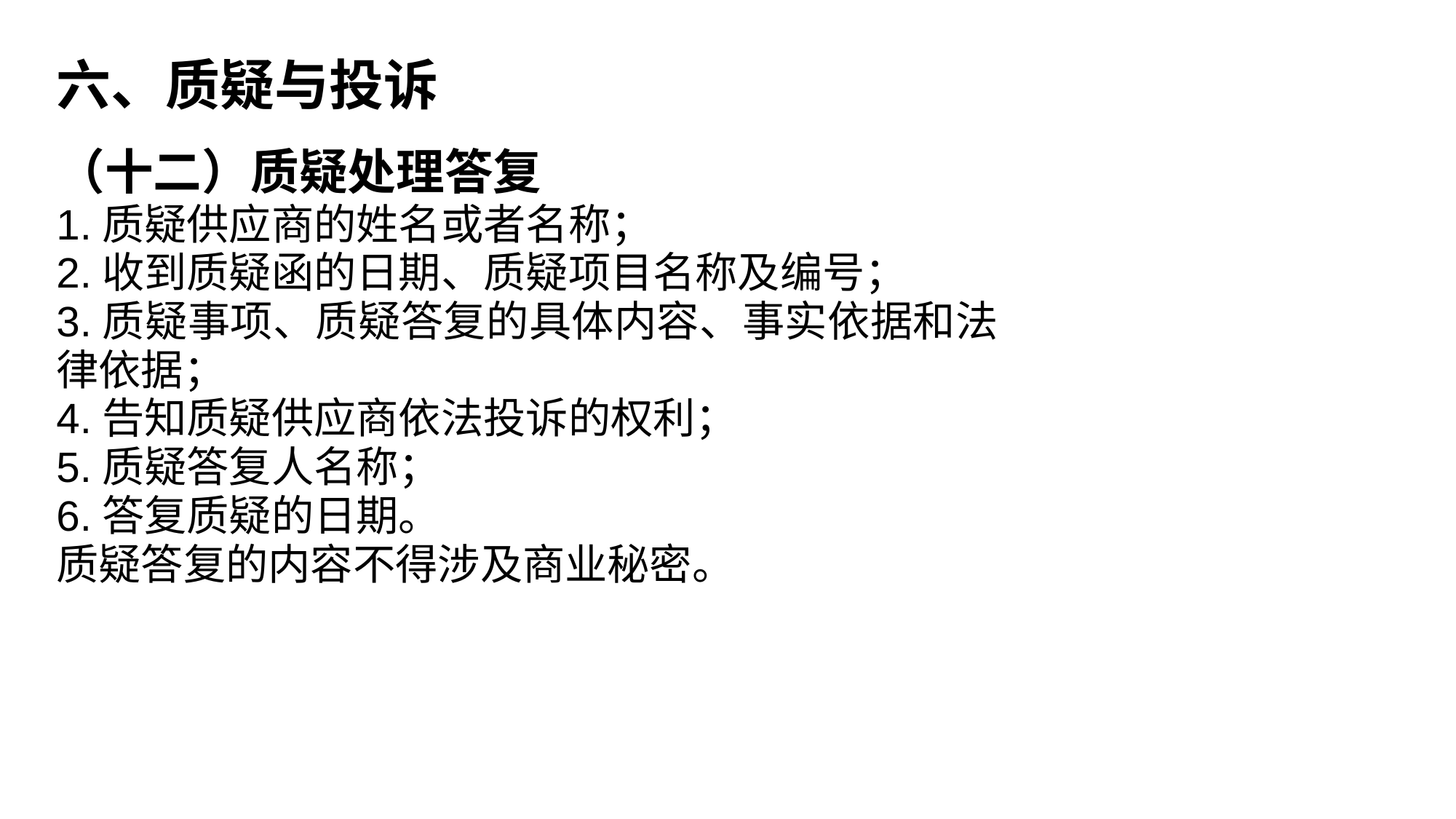

六、质疑与投诉

（十二）质疑处理答复
1.质疑供应商的姓名或者名称；
2.收到质疑函的日期、质疑项目名称及编号；
3.质疑事项、质疑答复的具体内容、事实依据和法律依据；
4.告知质疑供应商依法投诉的权利；
5.质疑答复人名称；
6.答复质疑的日期。
质疑答复的内容不得涉及商业秘密。